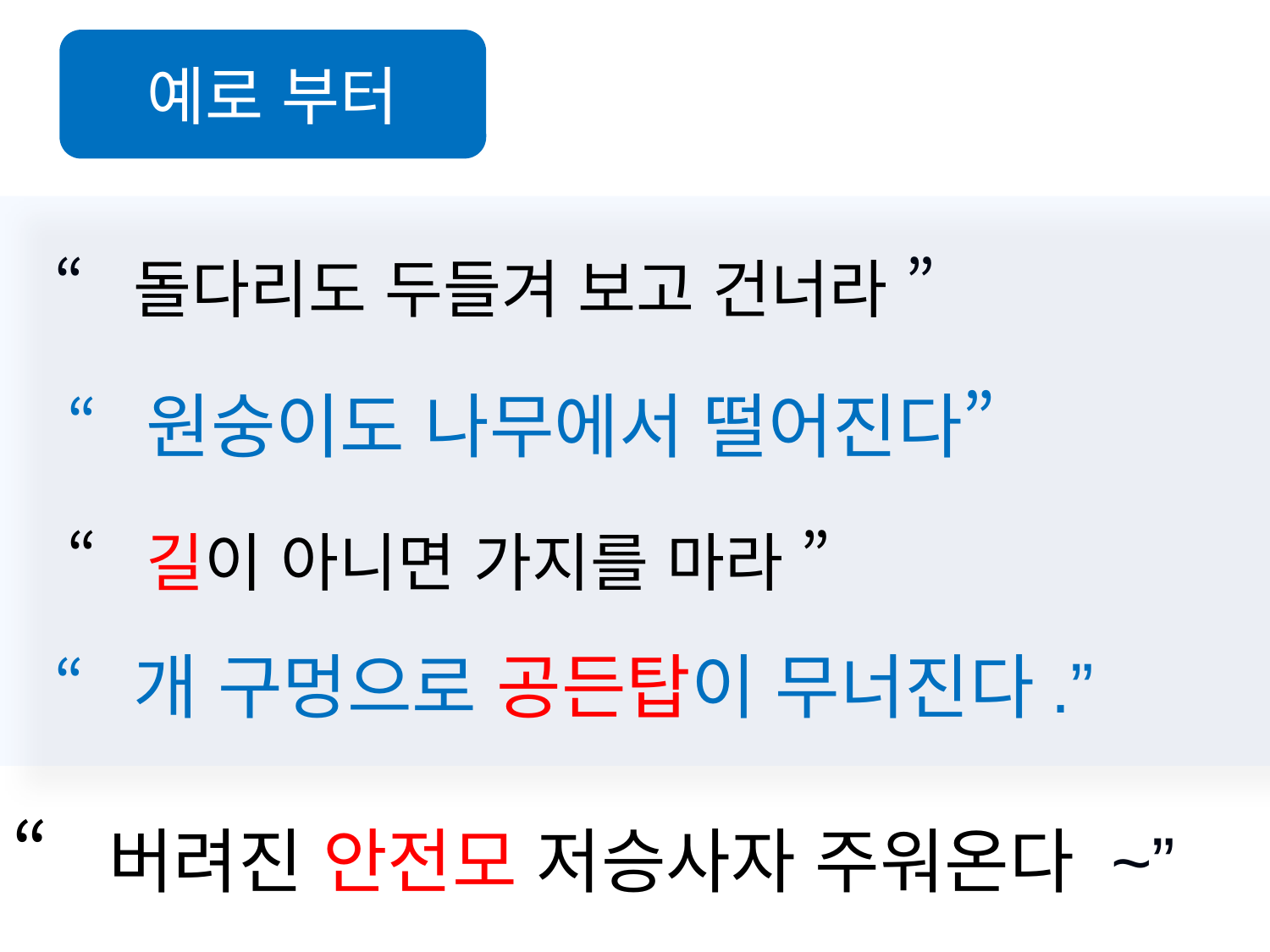

예로 부터

“돌다리도 두들겨 보고 건너라 ”
“원숭이도 나무에서 떨어진다”
“길이 아니면 가지를 마라 ”
“개 구멍으로 공든탑이 무너진다.”
“버려진 안전모 저승사자 주워온다 ~”